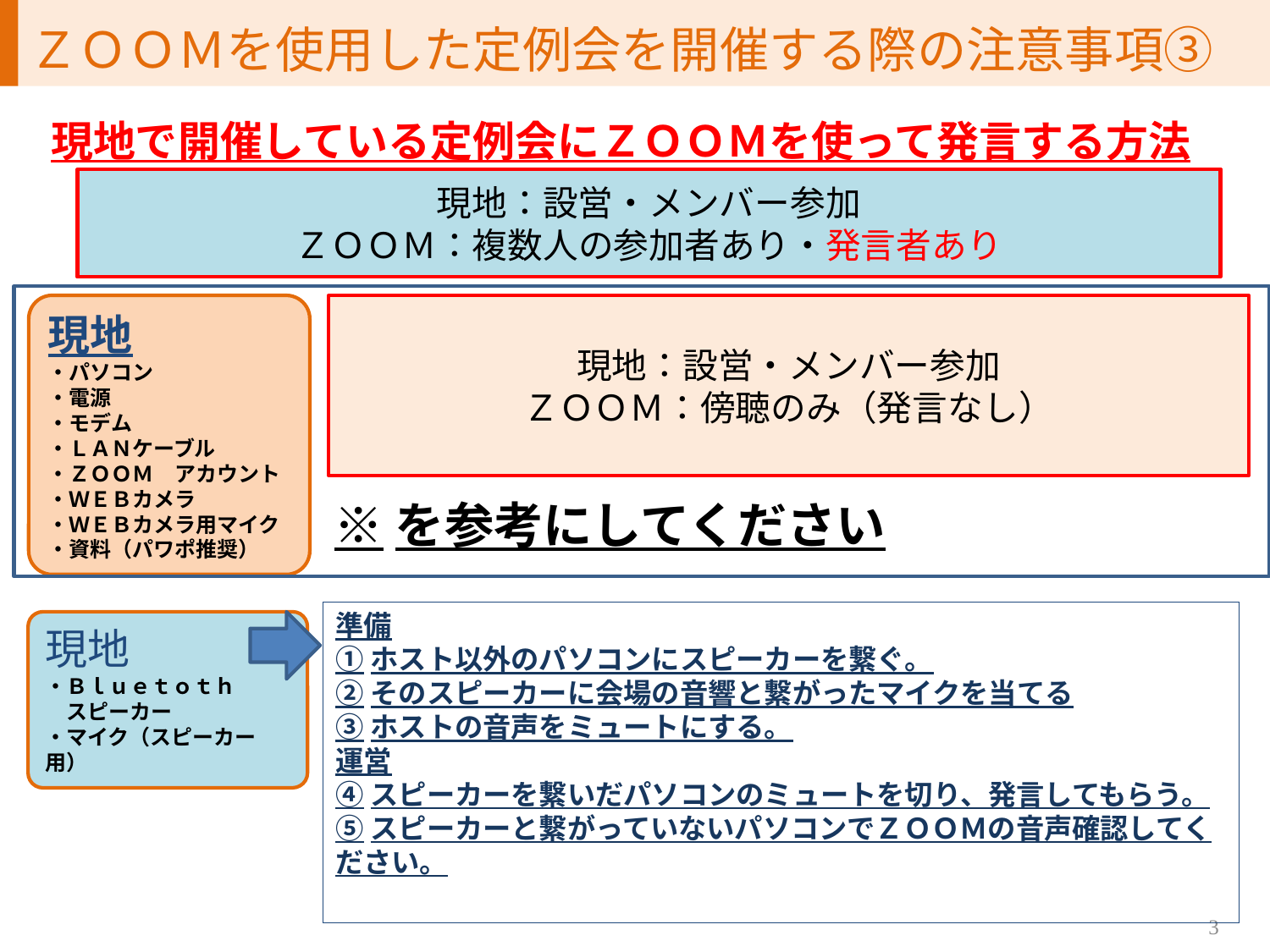

ＺＯＯＭを使用した定例会を開催する際の注意事項③
現地で開催している定例会にＺＯＯＭを使って発言する方法

# 現地：設営・メンバー参加
ＺＯＯＭ：傍聴のみ（発言なし）
現地：設営・メンバー参加
ＺＯＯＭ：複数人の参加者あり・発言者あり

現地
・パソコン
・電源
・モデム
・ＬＡＮケーブル
・ＺＯＯＭ　アカウント
・ＷＥＢカメラ
・ＷＥＢカメラ用マイク
・資料（パワポ推奨）

現地：設営・メンバー参加
ＺＯＯＭ：傍聴のみ（発言なし）
※を参考にしてください

準備
①ホスト以外のパソコンにスピーカーを繋ぐ。
②そのスピーカーに会場の音響と繋がったマイクを当てる
③ホストの音声をミュートにする。
運営
④スピーカーを繋いだパソコンのミュートを切り、発言してもらう。
⑤スピーカーと繋がっていないパソコンでＺＯＯＭの音声確認してください。

現地
・Ｂｌｕｅｔｏｔｈ
　スピーカー
・マイク（スピーカー用）

3